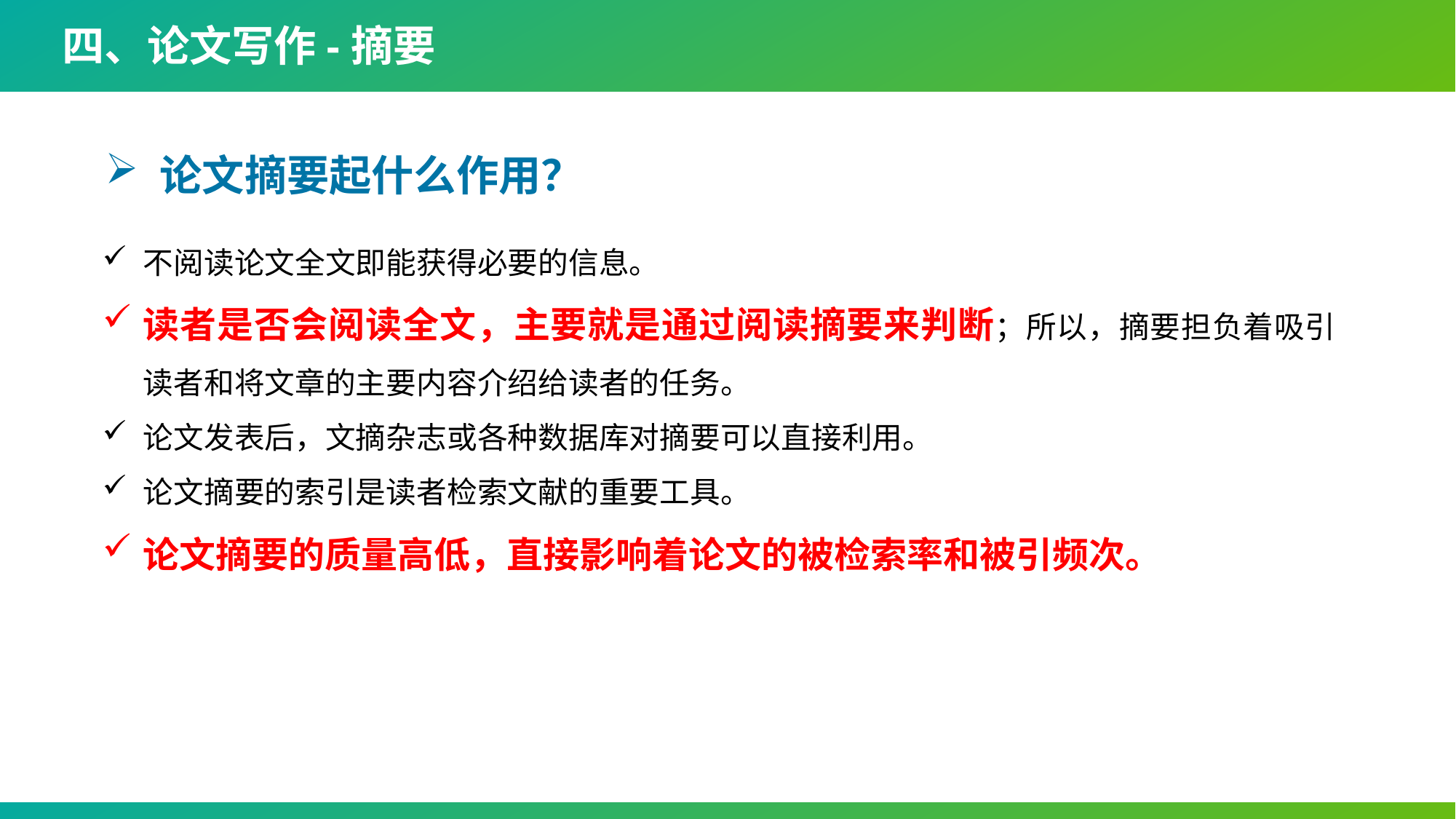

四、论文写作-摘要
论文摘要起什么作用？
不阅读论文全文即能获得必要的信息。
读者是否会阅读全文，主要就是通过阅读摘要来判断；所以，摘要担负着吸引读者和将文章的主要内容介绍给读者的任务。
论文发表后，文摘杂志或各种数据库对摘要可以直接利用。
论文摘要的索引是读者检索文献的重要工具。
论文摘要的质量高低，直接影响着论文的被检索率和被引频次。